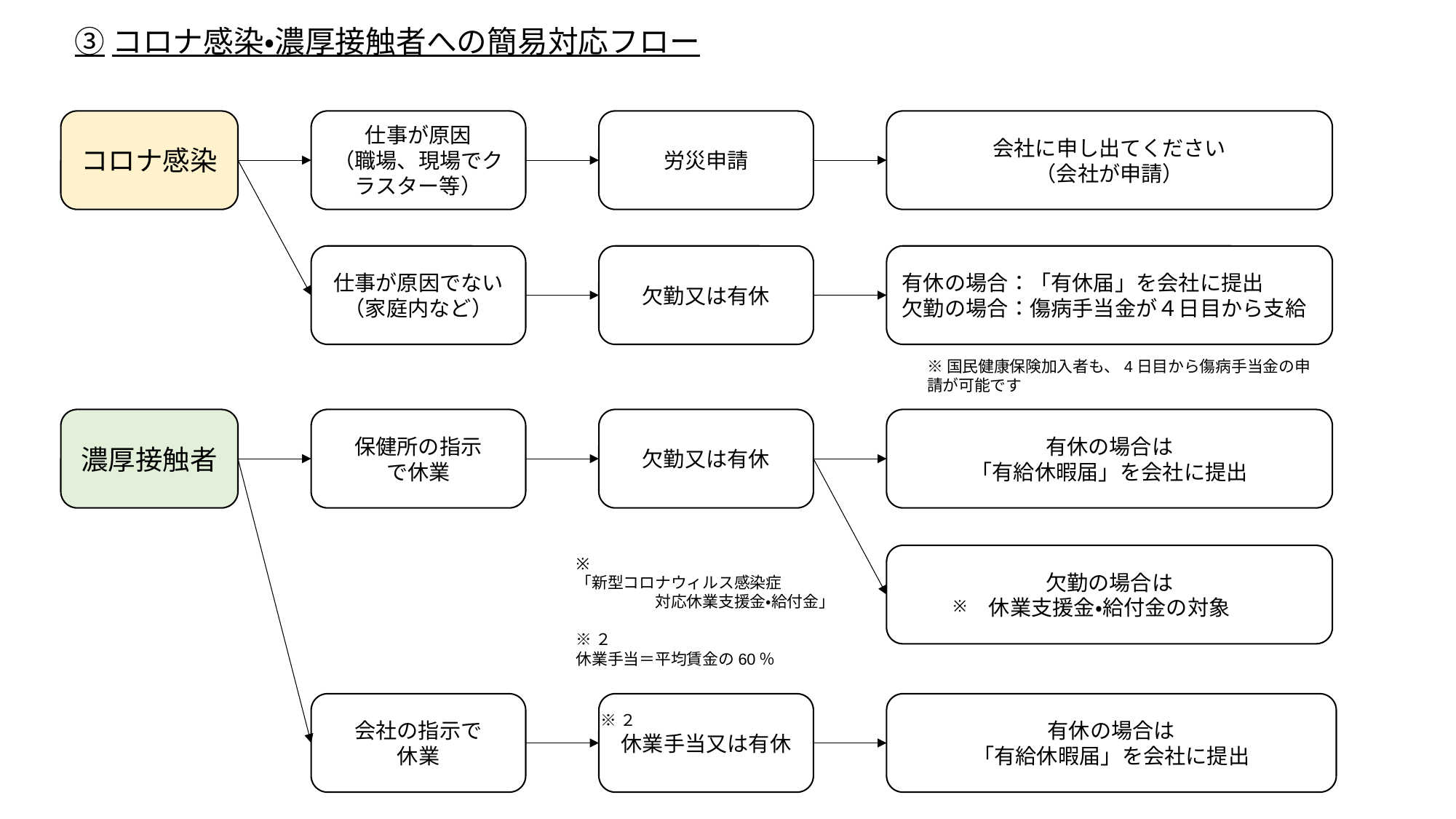

③コロナ感染・濃厚接触者への簡易対応フロー
コロナ感染
仕事が原因
（職場、現場でクラスター等）
労災申請
会社に申し出てください
（会社が申請）
仕事が原因でない
（家庭内など）
欠勤又は有休
有休の場合：「有休届」を会社に提出
欠勤の場合：傷病手当金が４日目から支給

※国民健康保険加入者も、4日目から傷病手当金の申請が可能です
濃厚接触者
保健所の指示
で休業
欠勤又は有休
有休の場合は
「有給休暇届」を会社に提出
※
「新型コロナウィルス感染症
　　　　　対応休業支援金・給付金」

※２
休業手当＝平均賃金の60％
欠勤の場合は
休業支援金・給付金の対象
※
会社の指示で
休業
※２
休業手当又は有休
有休の場合は
「有給休暇届」を会社に提出